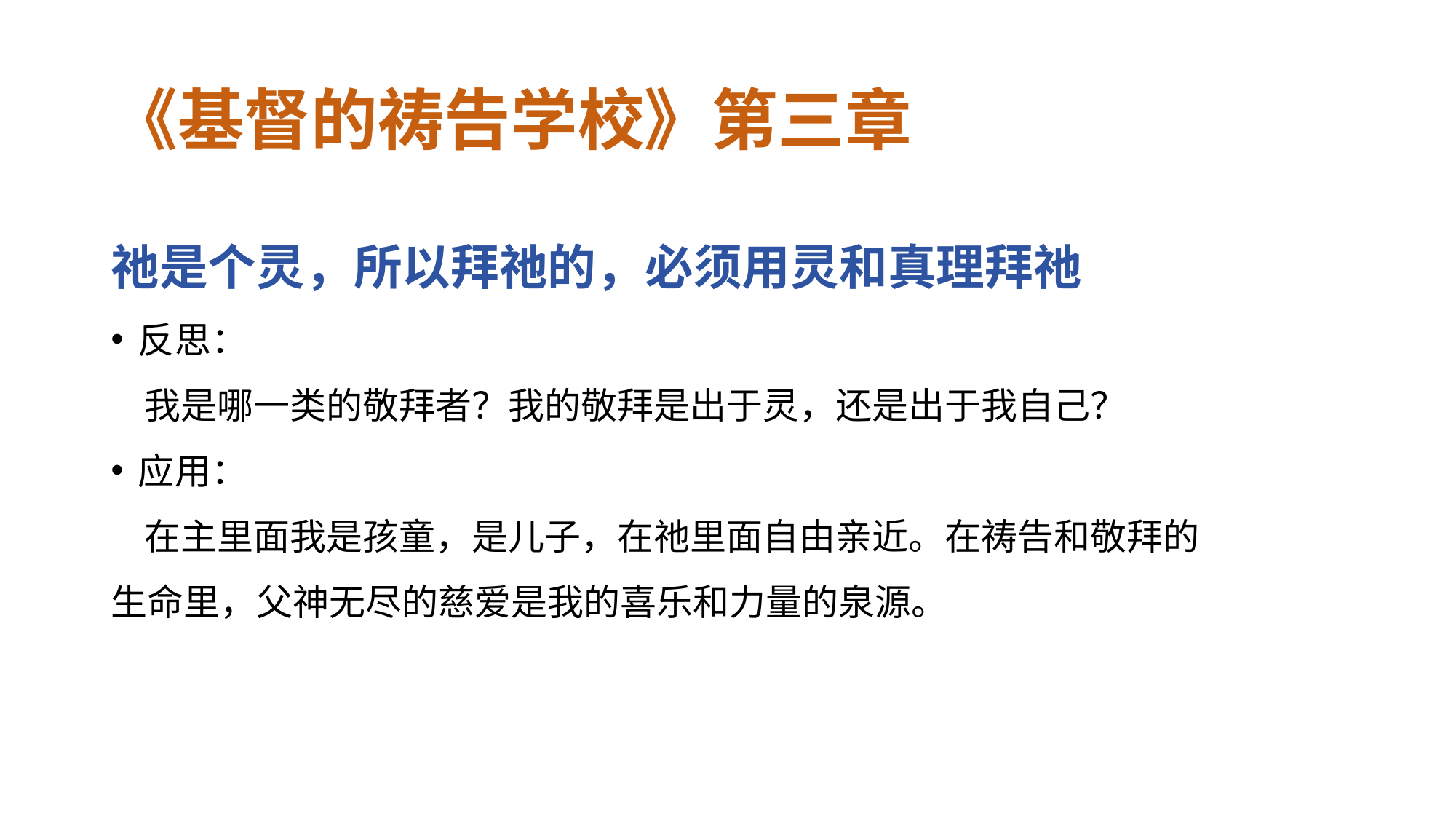

# 《基督的祷告学校》第三章
祂是个灵，所以拜祂的，必须用灵和真理拜祂
反思：
   我是哪一类的敬拜者？我的敬拜是出于灵，还是出于我自己？
应用：
   在主里面我是孩童，是儿子，在祂里面自由亲近。在祷告和敬拜的生命里，父神无尽的慈爱是我的喜乐和力量的泉源。